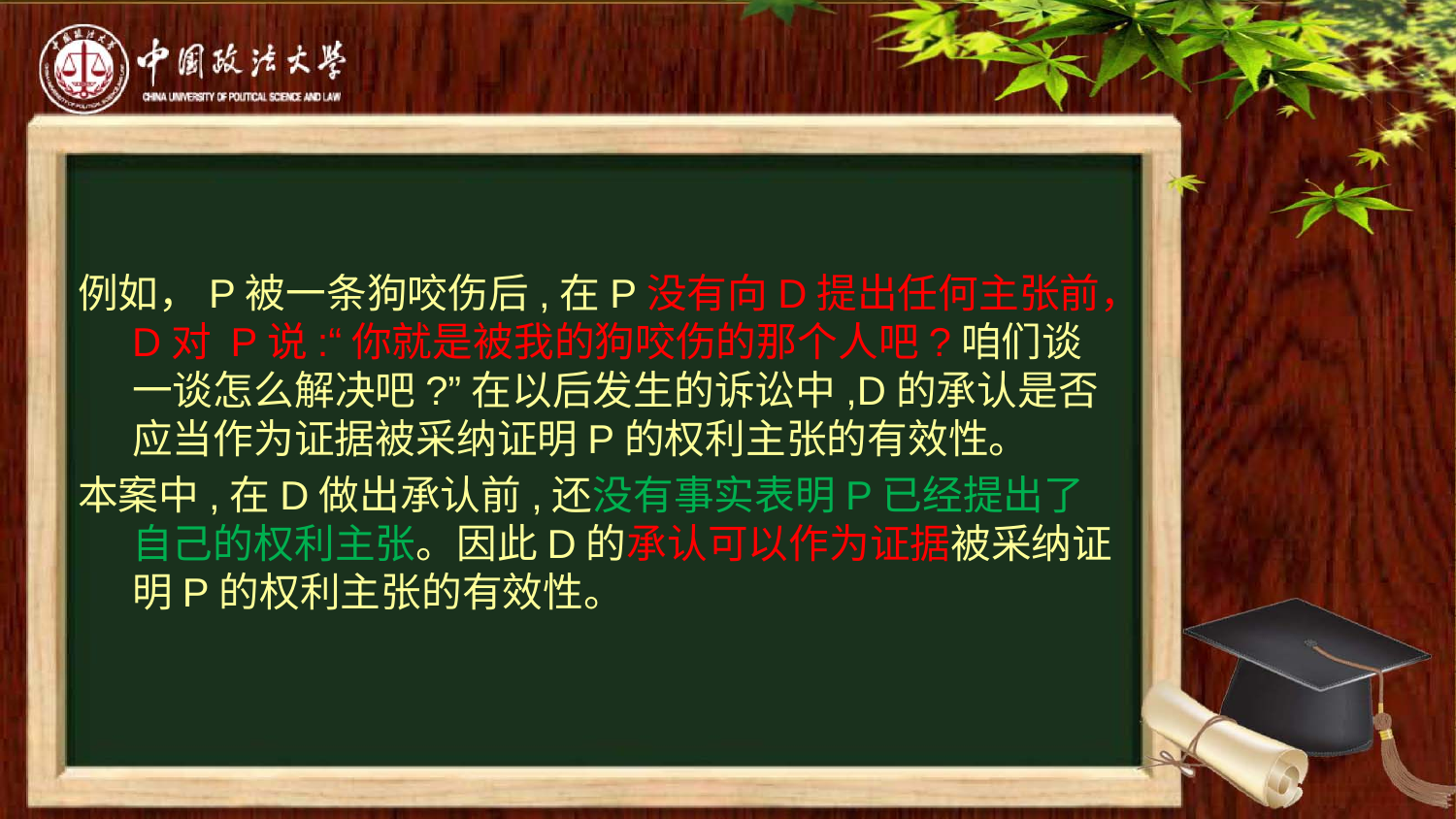

#
例如，P被一条狗咬伤后,在P没有向D提出任何主张前，D对 P说:“你就是被我的狗咬伤的那个人吧?咱们谈一谈怎么解决吧?”在以后发生的诉讼中,D的承认是否应当作为证据被采纳证明P的权利主张的有效性。
本案中,在D做出承认前,还没有事实表明P已经提出了自己的权利主张。因此D的承认可以作为证据被采纳证明P的权利主张的有效性。